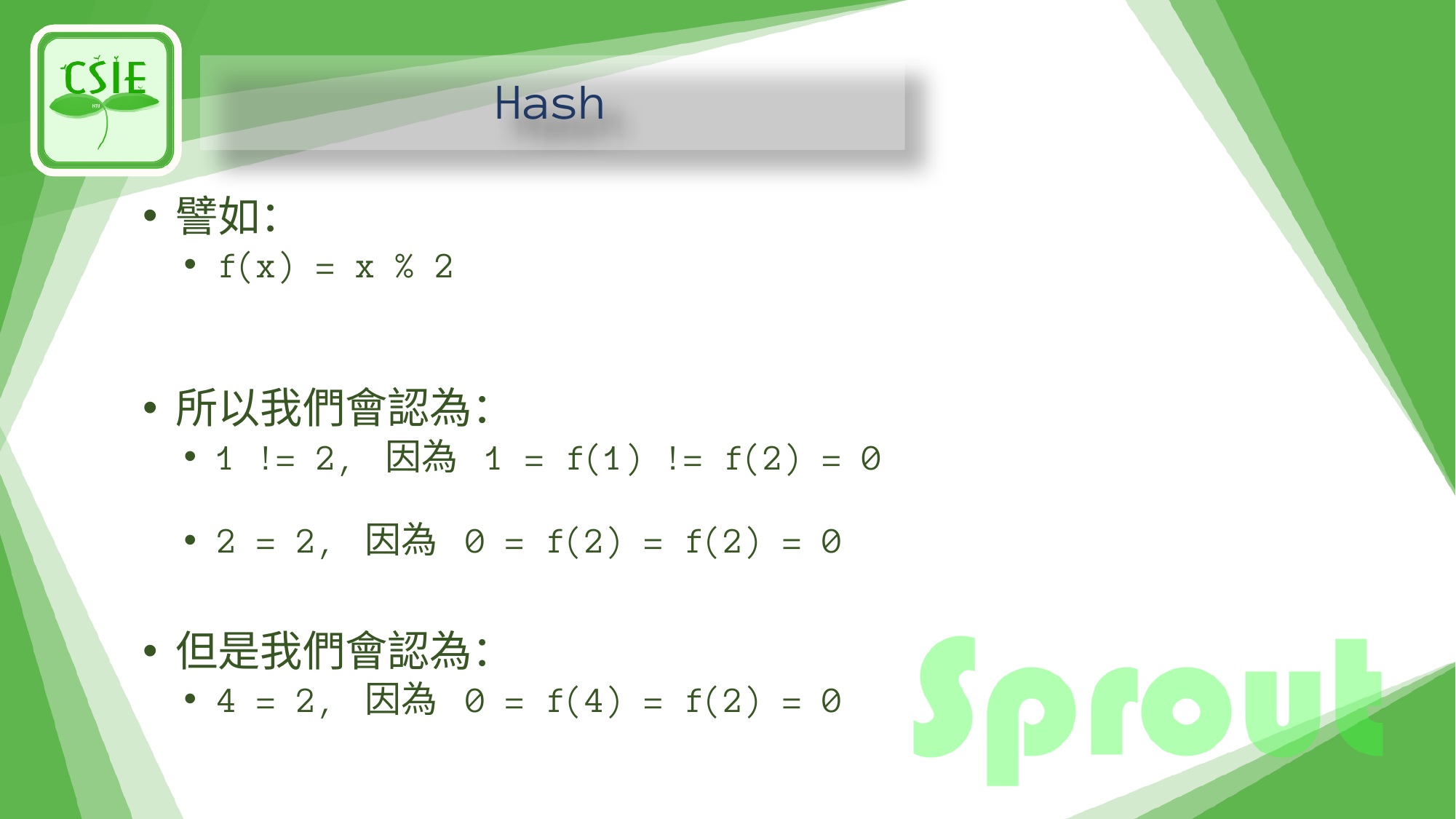

# Hash
譬如：
f(x) = x % 2

所以我們會認為：
1 != 2, 因為 1 = f(1) != f(2) = 0

2 = 2, 因為 0 = f(2) = f(2) = 0

但是我們會認為：
4 = 2, 因為 0 = f(4) = f(2) = 0